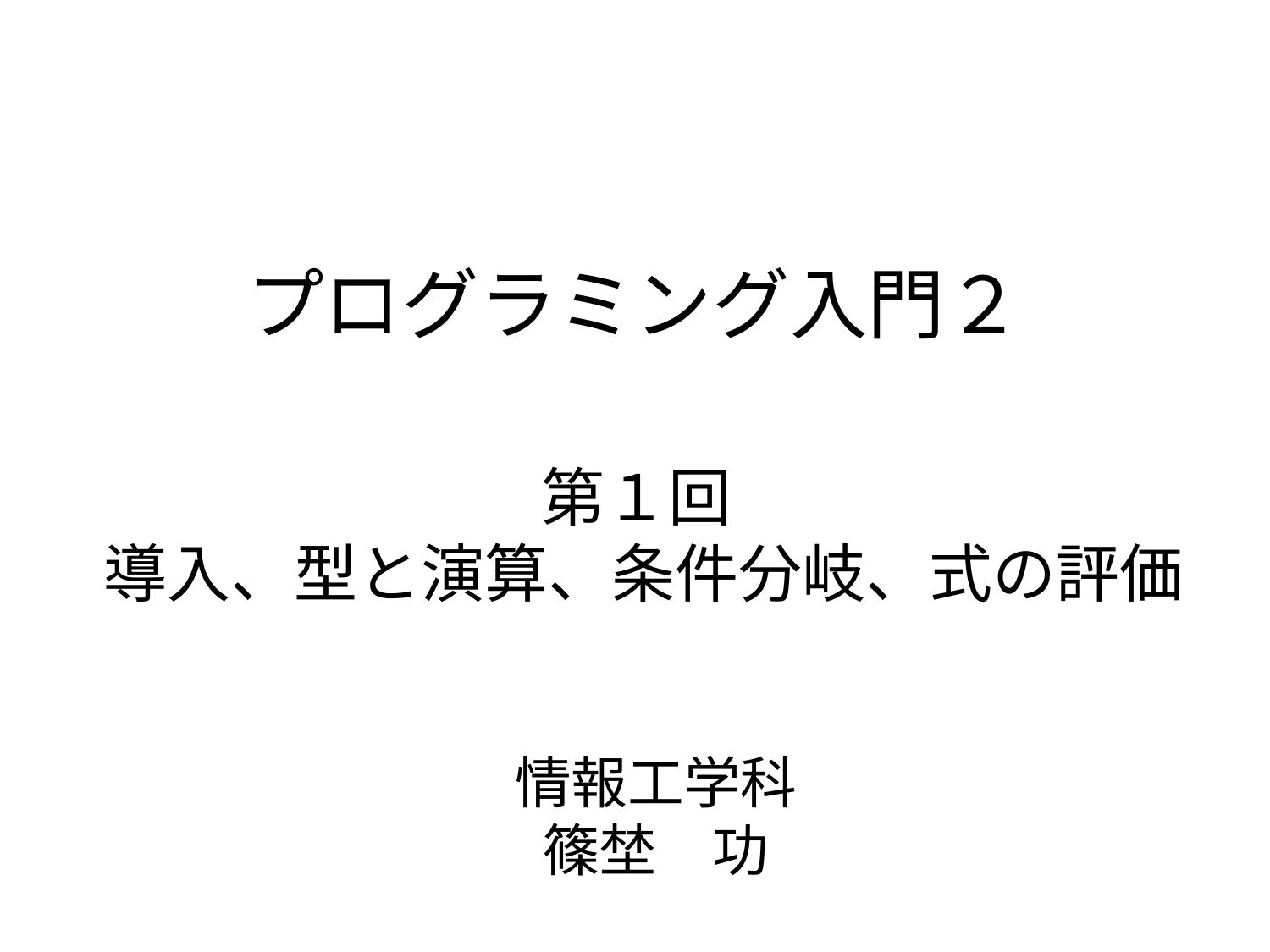

# プログラミング入門２
第１回
導入、型と演算、条件分岐、式の評価
情報工学科
篠埜　功